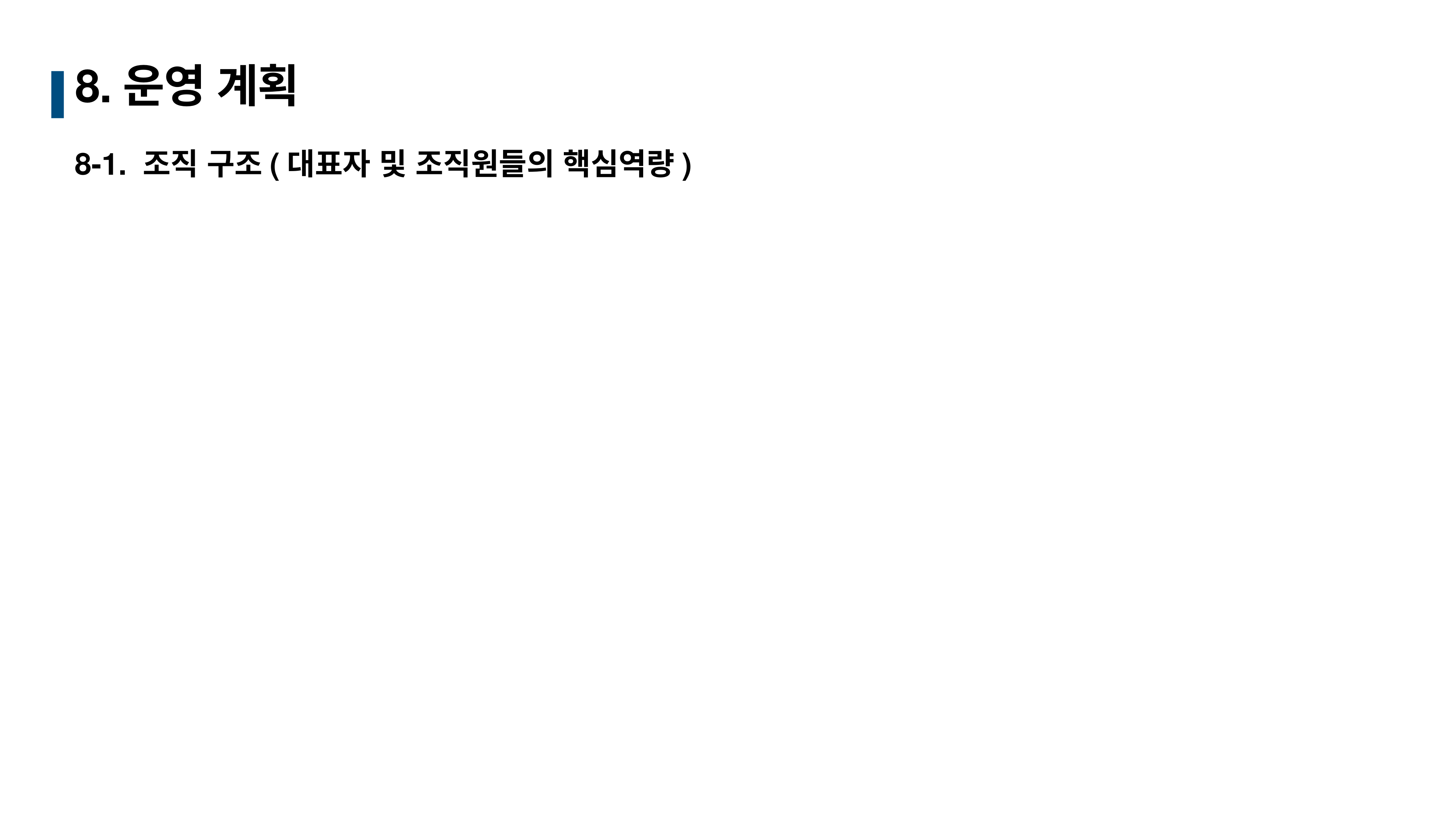

# 8.운영 계획
8-1. 조직 구조(대표자 및 조직원들의 핵심역량)